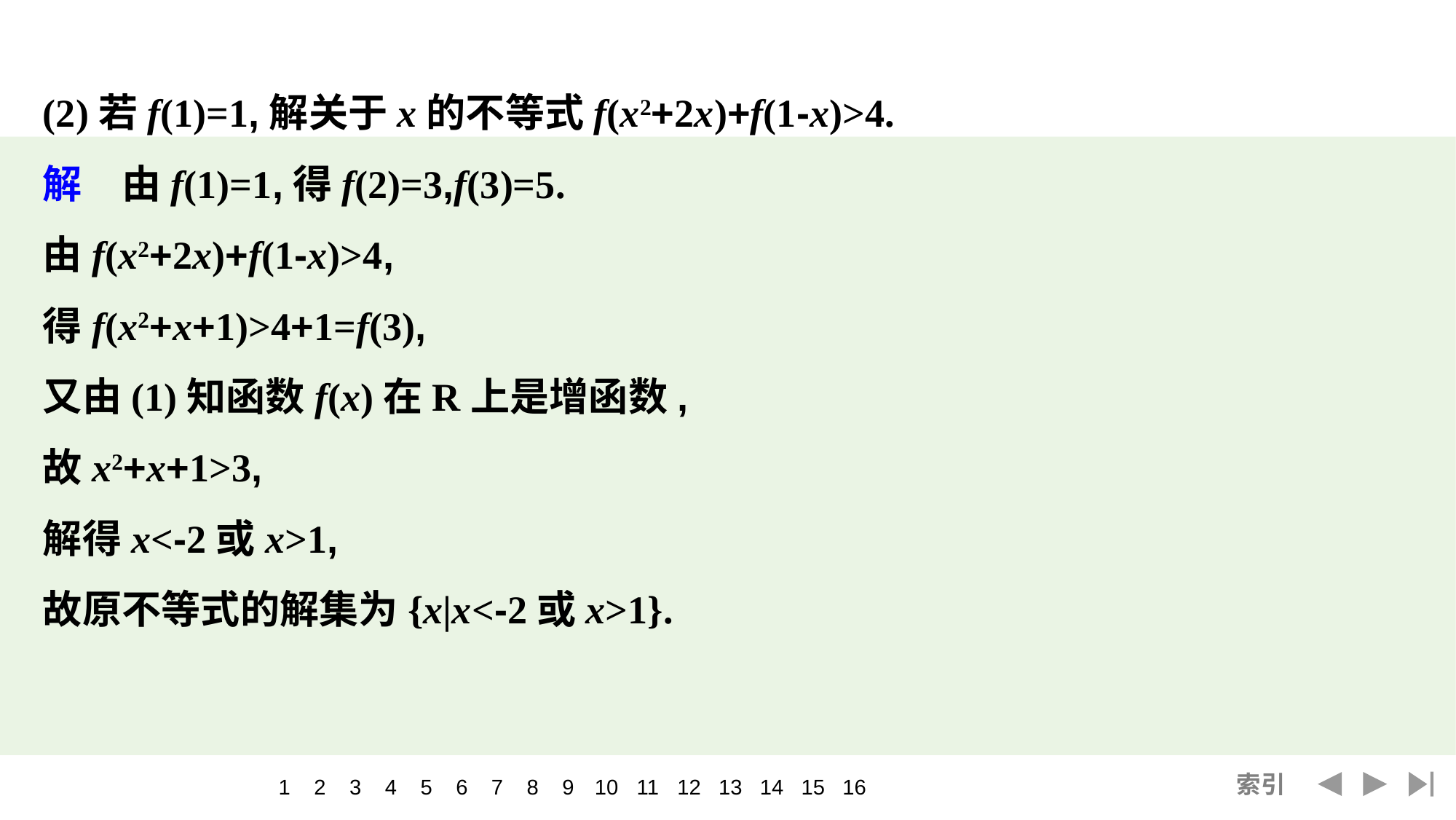

(2)若f(1)=1,解关于x的不等式f(x2+2x)+f(1-x)>4.
解　由f(1)=1,得f(2)=3,f(3)=5.
由f(x2+2x)+f(1-x)>4,
得f(x2+x+1)>4+1=f(3),
又由(1)知函数f(x)在R上是增函数,
故x2+x+1>3,
解得x<-2或x>1,
故原不等式的解集为{x|x<-2或x>1}.